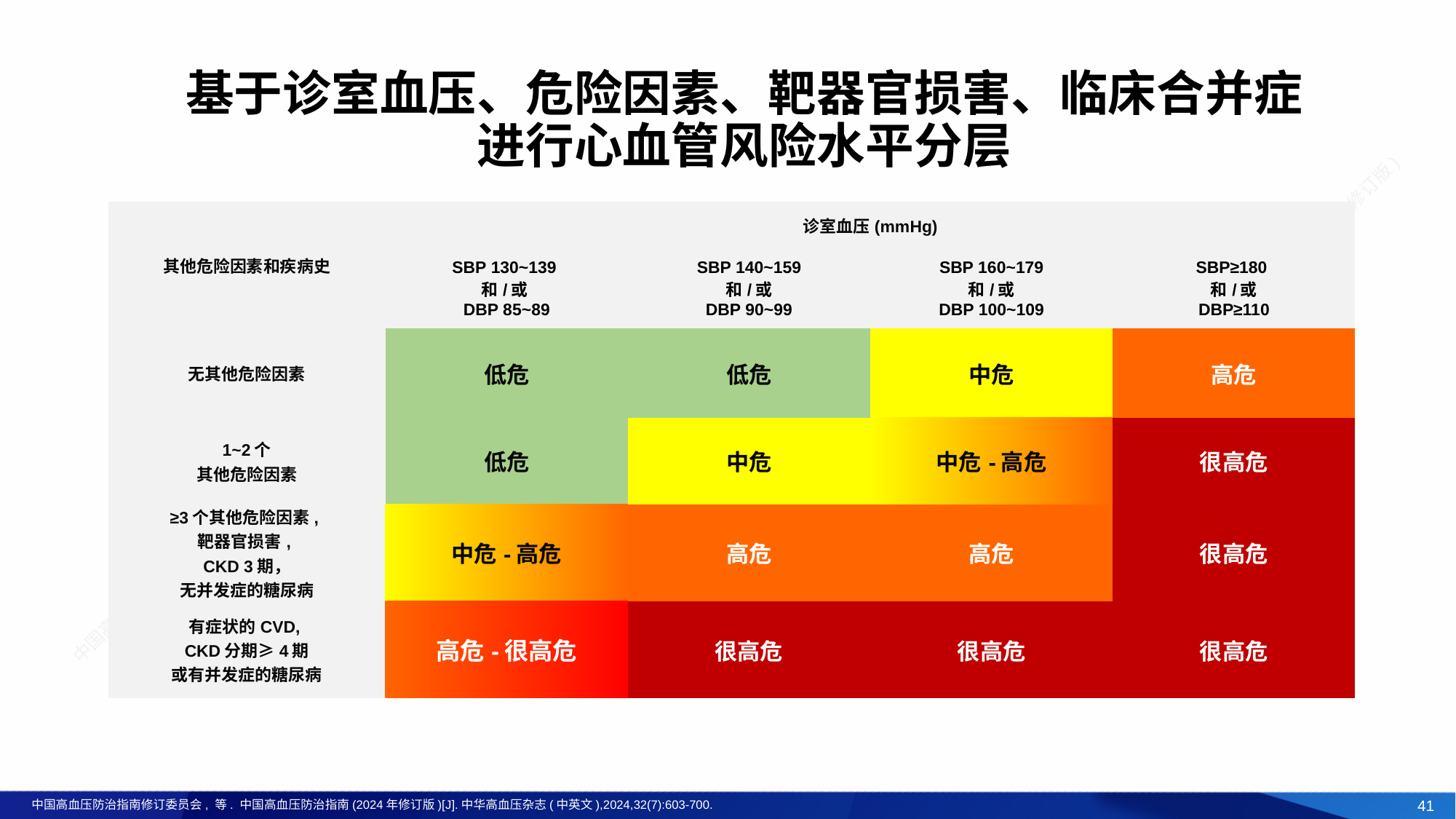

基于诊室血压、危险因素、靶器官损害、临床合并症
进行心血管风险水平分层
| 其他危险因素和疾病史 | 诊室血压(mmHg) |  |  |  |
| --- | --- | --- | --- | --- |
|  | SBP 130~139 和/或 DBP 85~89 | SBP 140~159 和/或 DBP 90~99 | SBP 160~179 和/或 DBP 100~109 | SBP≥180 和/或 DBP≥110 |
| 无其他危险因素 | 低危 | 低危 | 中危 | 高危 |
| 1~2个 其他危险因素 | 低危 | 中危 | 中危-高危 | 很高危 |
| ≥3个其他危险因素, 靶器官损害, CKD 3期， 无并发症的糖尿病 | 中危-高危 | 高危 | 高危 | 很高危 |
| 有症状的CVD, CKD分期≥4期 或有并发症的糖尿病 | 高危-很高危 | 很高危 | 很高危 | 很高危 |